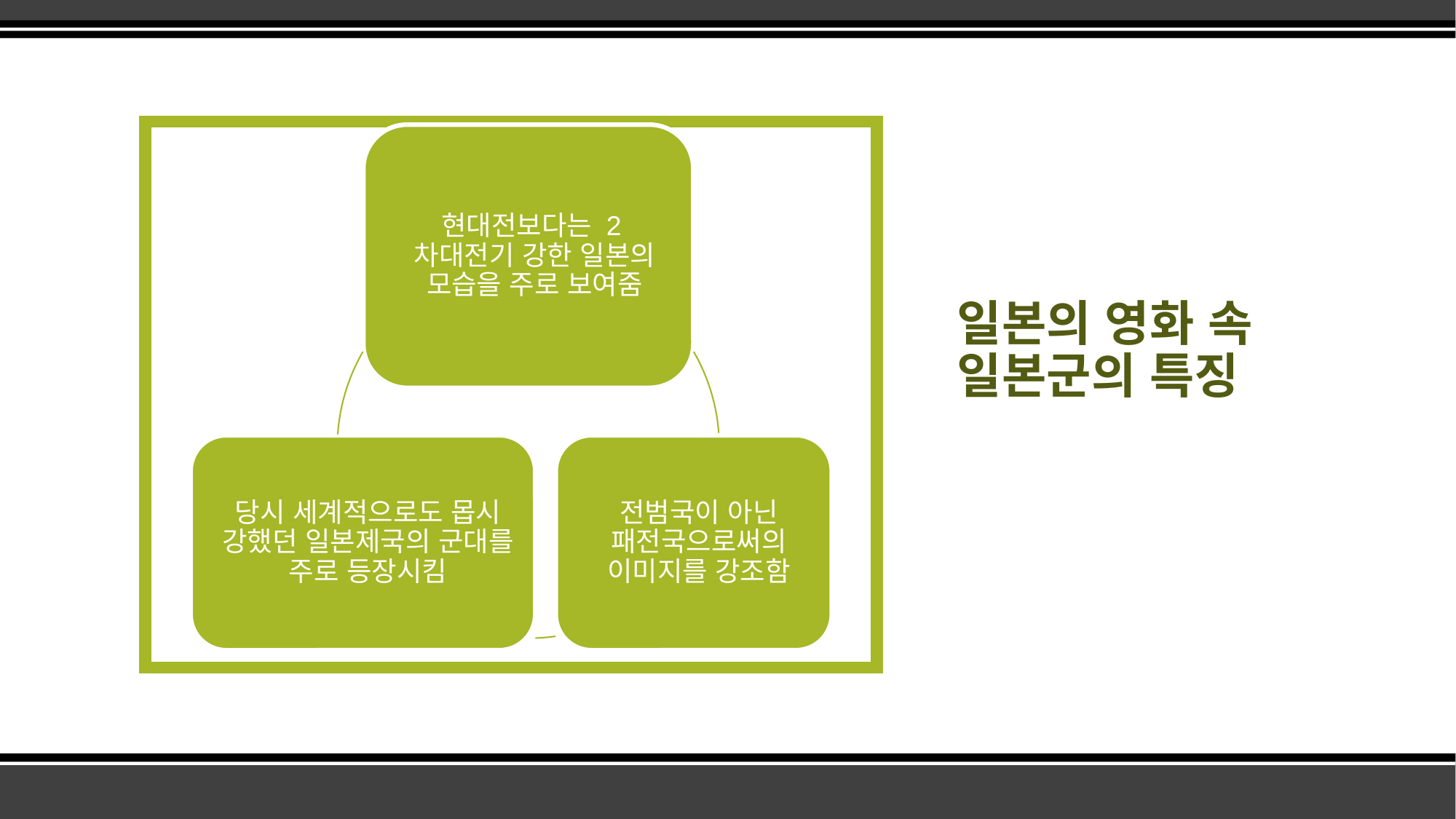

현대전보다는 2차대전기 강한 일본의 모습을 주로 보여줌
전범국이 아닌 패전국으로써의 이미지를 강조함
당시 세계적으로도 몹시 강했던 일본제국의 군대를 주로 등장시킴
# 일본의 영화 속 일본군의 특징